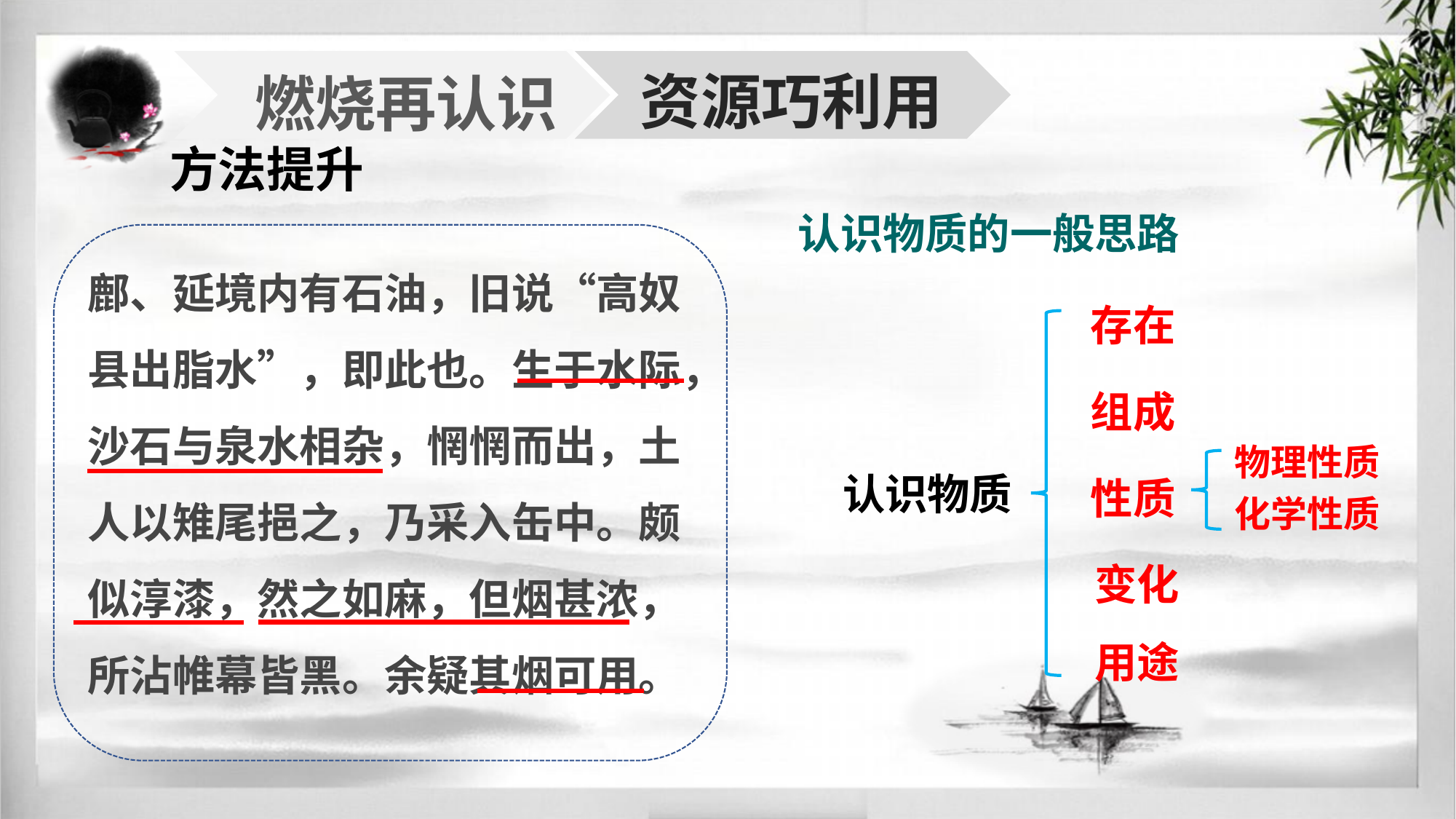

资源巧利用
燃烧再认识
方法提升
认识物质的一般思路

鄜、延境内有石油，旧说“高奴县出脂水”，即此也。生于水际，沙石与泉水相杂，惘惘而出，土人以雉尾挹之，乃采入缶中。颇似淳漆，然之如麻，但烟甚浓，所沾帷幕皆黑。余疑其烟可用。
存在

组成
物理性质

认识物质
性质
化学性质
变化
用途